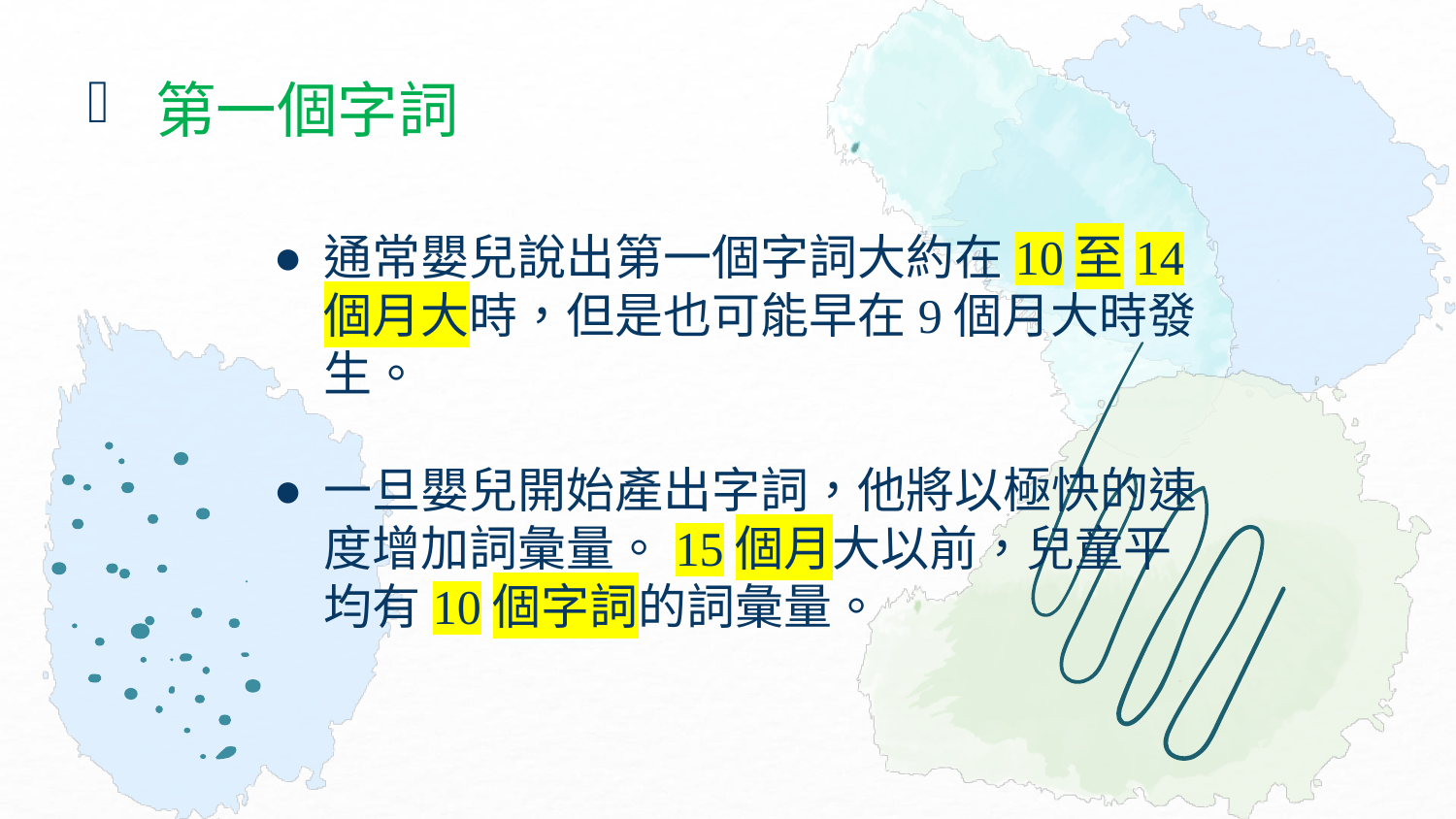

# 第一個字詞
通常嬰兒說出第一個字詞大約在10至14個月大時，但是也可能早在9個月大時發生。

一旦嬰兒開始產出字詞，他將以極快的速度增加詞彙量。15個月大以前，兒童平均有10個字詞的詞彙量。